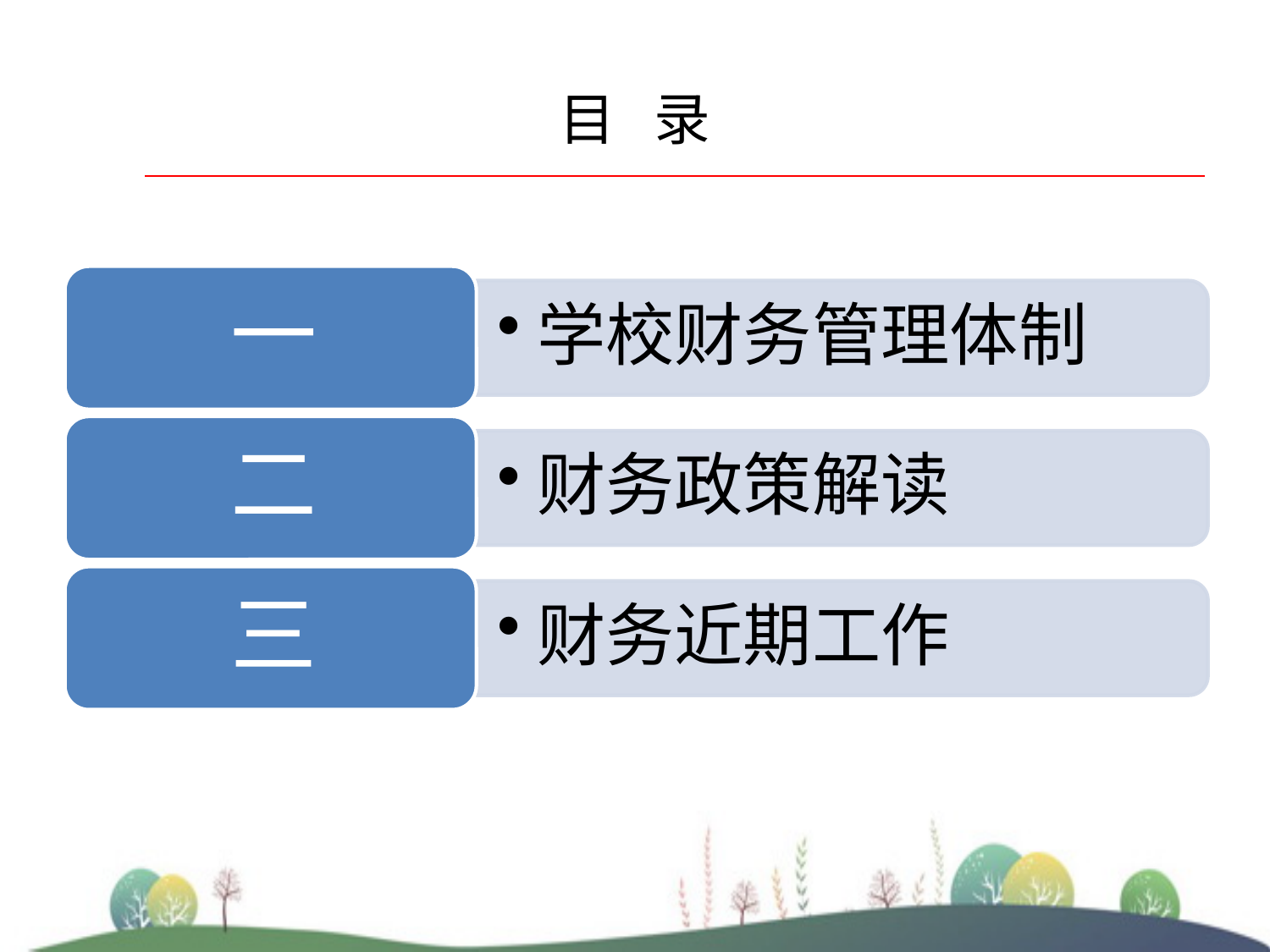

# 目   录
学校财务管理体制
一
财务政策解读
二
财务近期工作
三